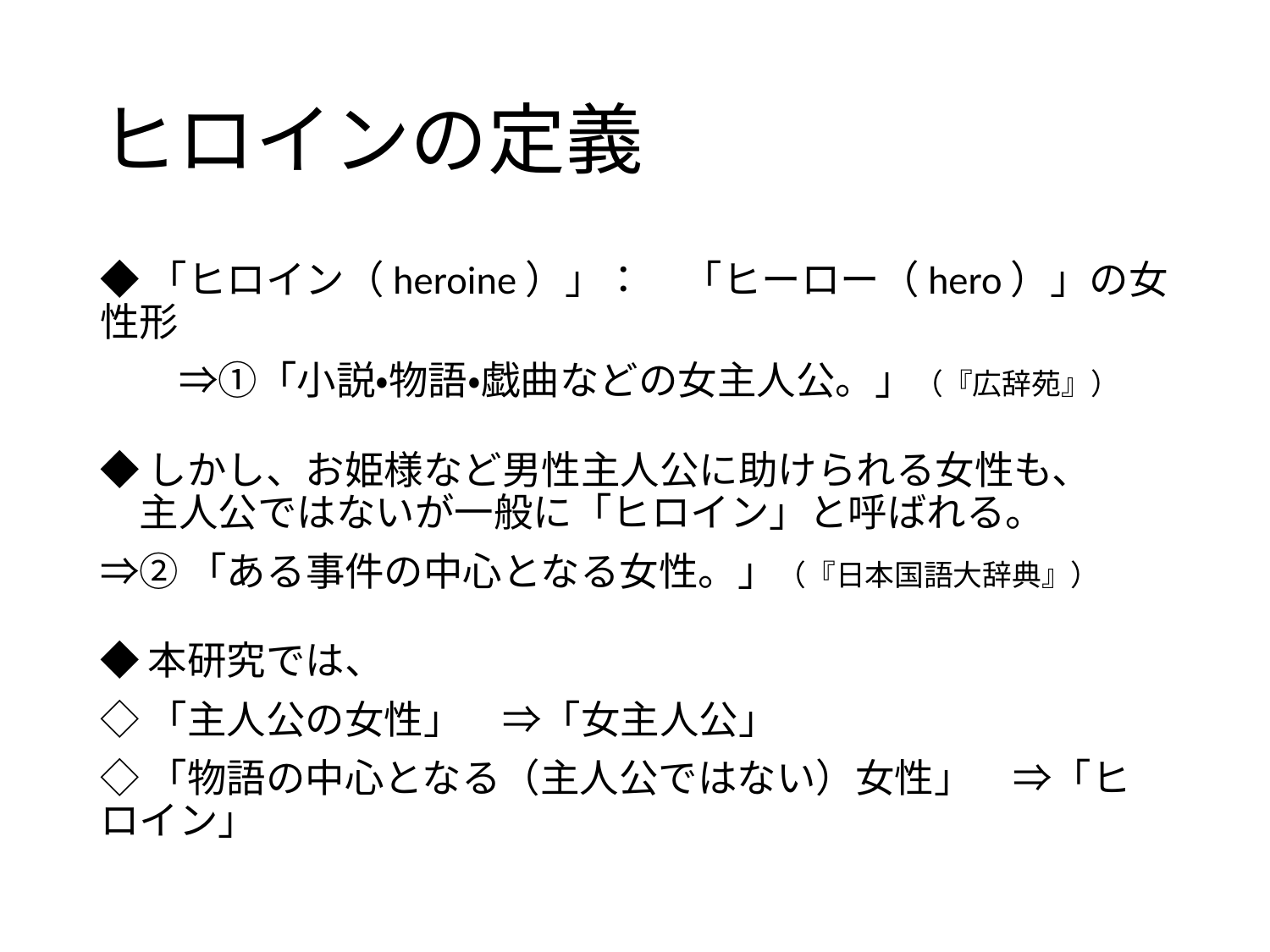

# ヒロインの定義
◆「ヒロイン（heroine）」：　「ヒーロー（hero）」の女性形
　　⇒①「小説・物語・戯曲などの女主人公。」（『広辞苑』）

◆しかし、お姫様など男性主人公に助けられる女性も、　　主人公ではないが一般に「ヒロイン」と呼ばれる。
⇒②「ある事件の中心となる女性。」（『日本国語大辞典』）

◆本研究では、
◇「主人公の女性」　⇒「女主人公」
◇「物語の中心となる（主人公ではない）女性」　⇒「ヒロイン」